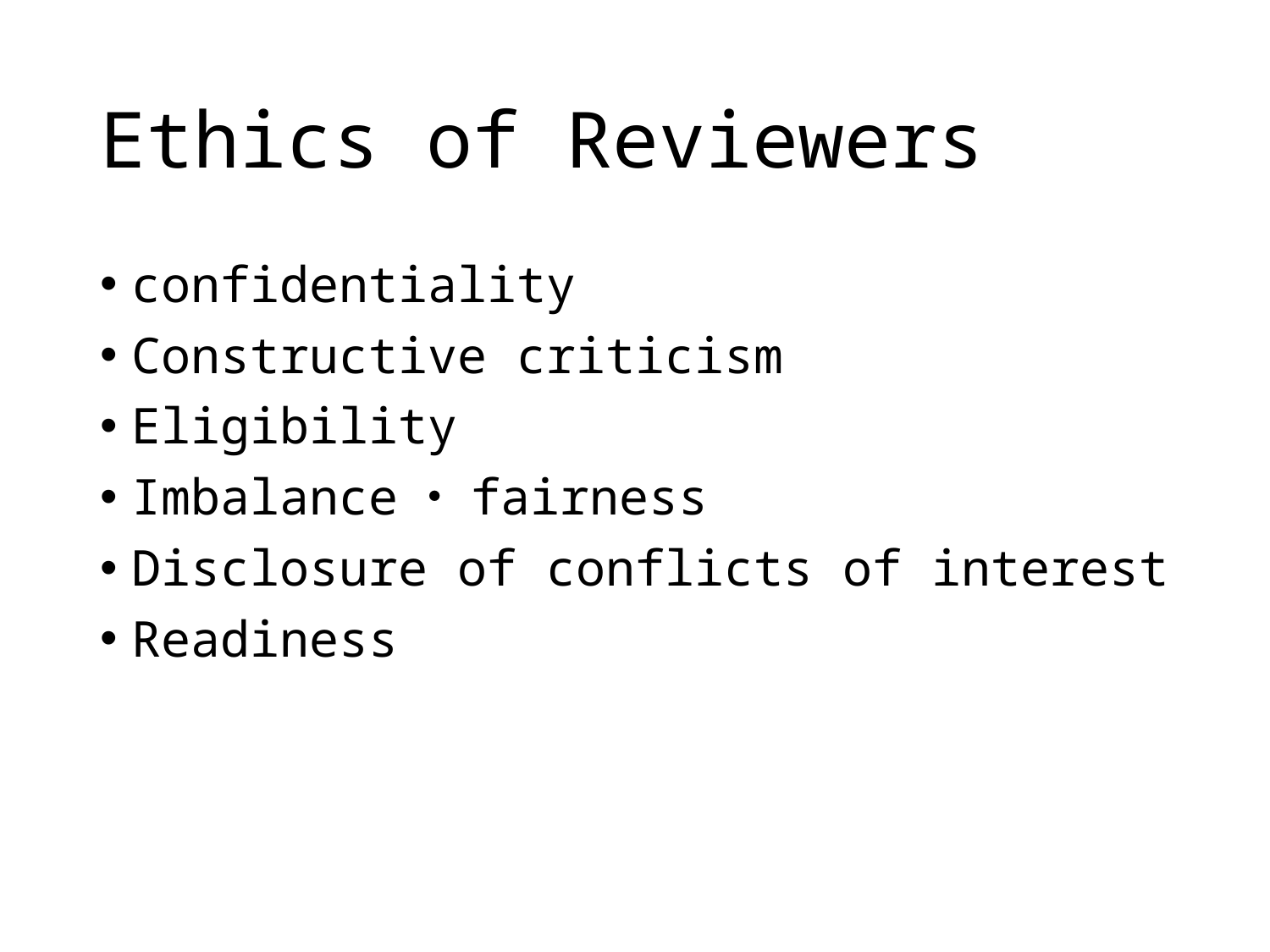

# Ethics of Reviewers
confidentiality
Constructive criticism
Eligibility
Imbalance・fairness
Disclosure of conflicts of interest
Readiness